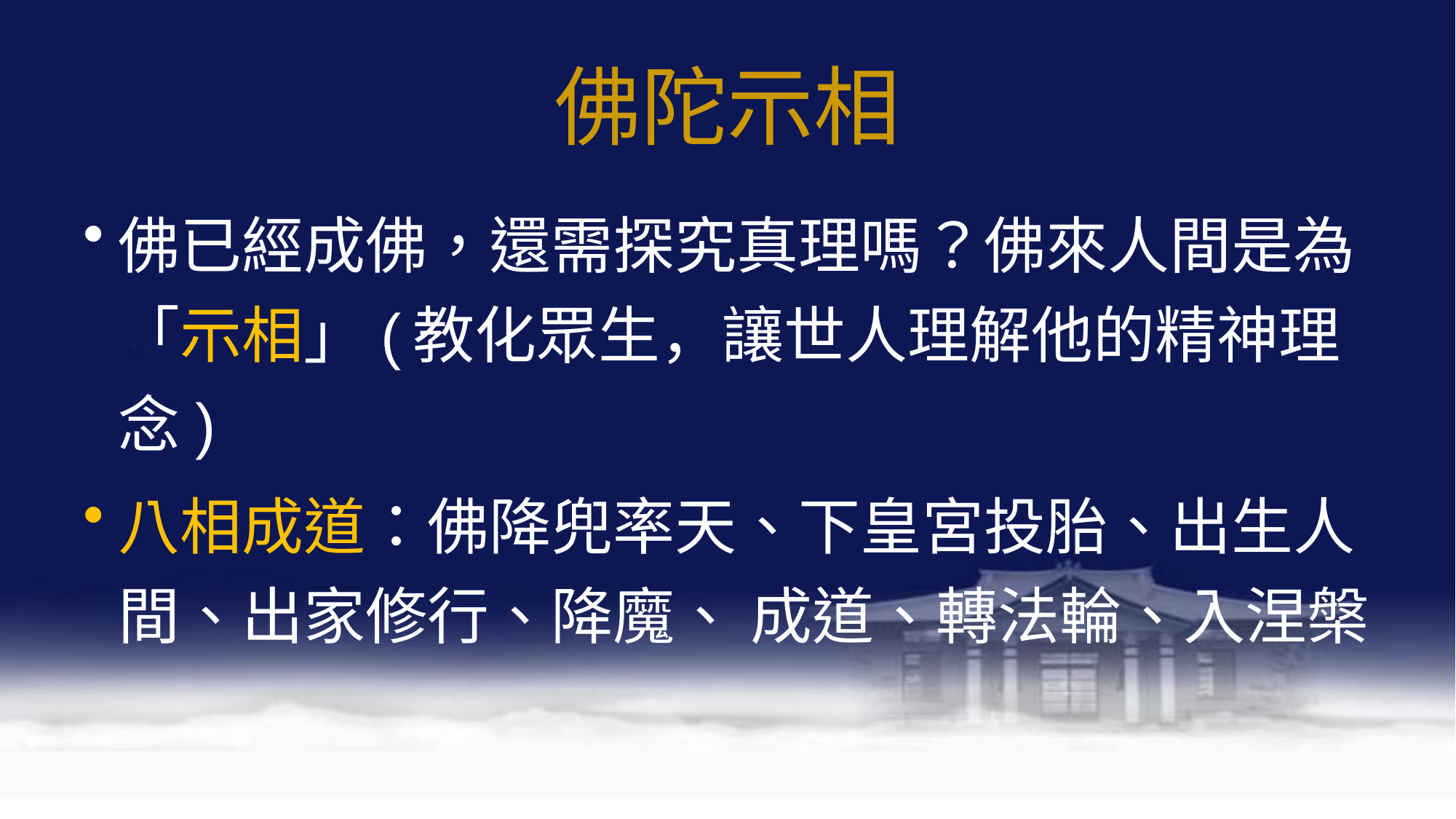

# 佛陀示相
佛已經成佛，還需探究真理嗎？佛來人間是為「示相」(教化眾生，讓世人理解他的精神理念)
八相成道：佛降兜率天、下皇宮投胎、出生人間、出家修行、降魔、 成道、轉法輪、入涅槃